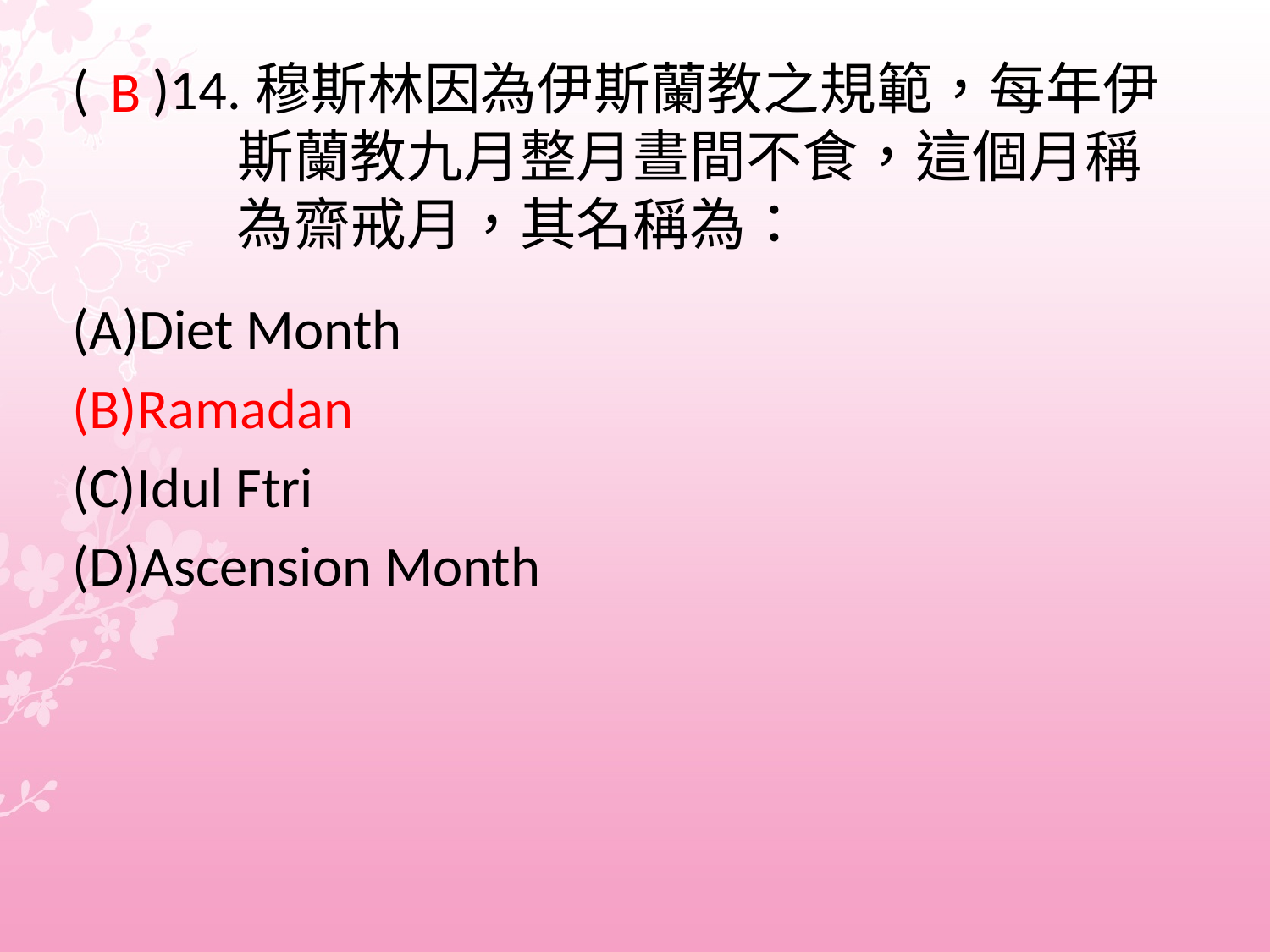

B

(A)Diet Month
(B)Ramadan
(C)Idul Ftri
(D)Ascension Month
# (     )14.穆斯林因為伊斯蘭教之規範，每年伊 斯蘭教九月整月晝間不食，這個月稱 為齋戒月，其名稱為：